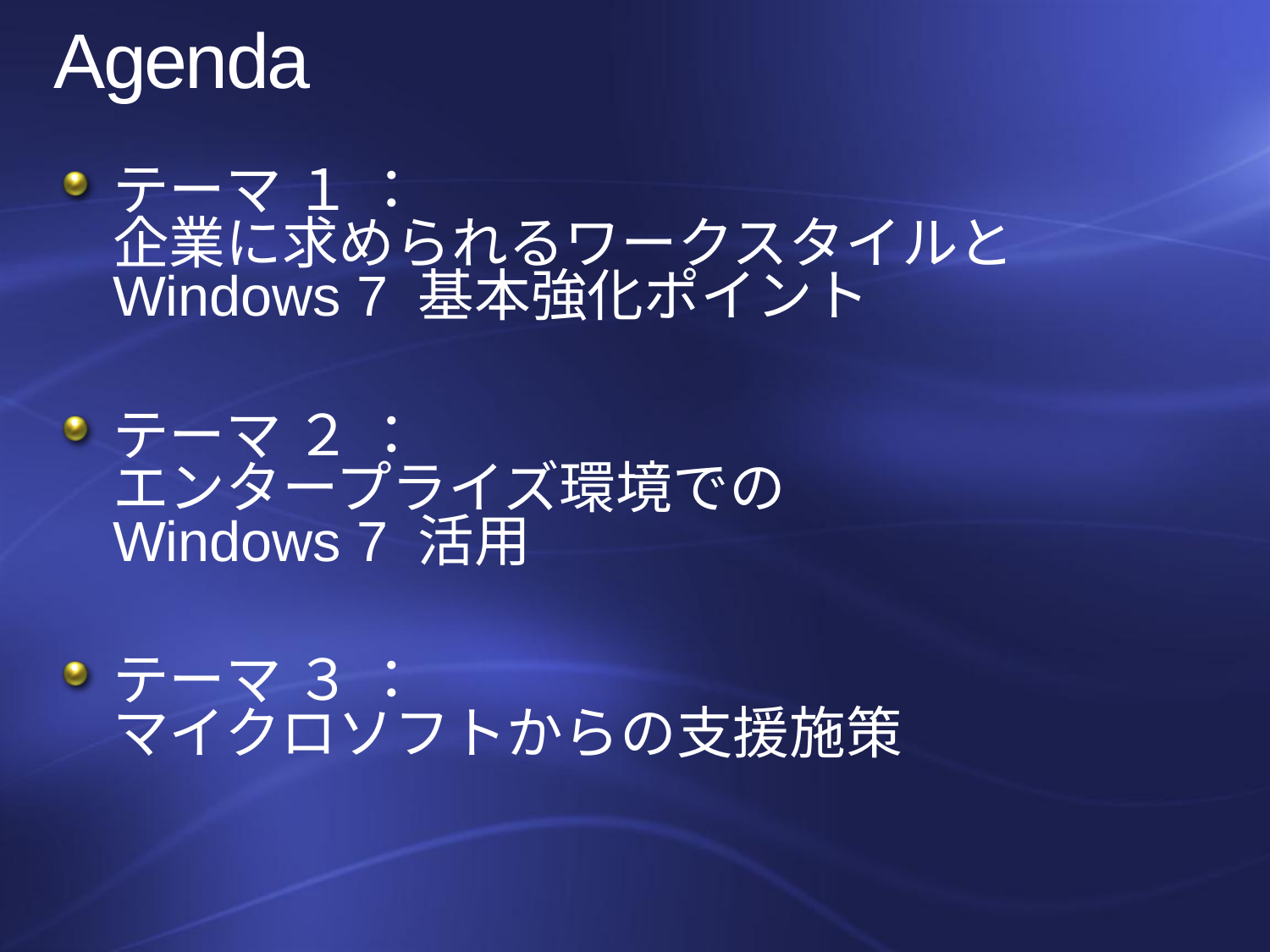

# Agenda
テーマ １ ：
企業に求められるワークスタイルと Windows 7 基本強化ポイント

テーマ ２ ：
エンタープライズ環境での
Windows 7 活用

テーマ ３ ：
マイクロソフトからの支援施策